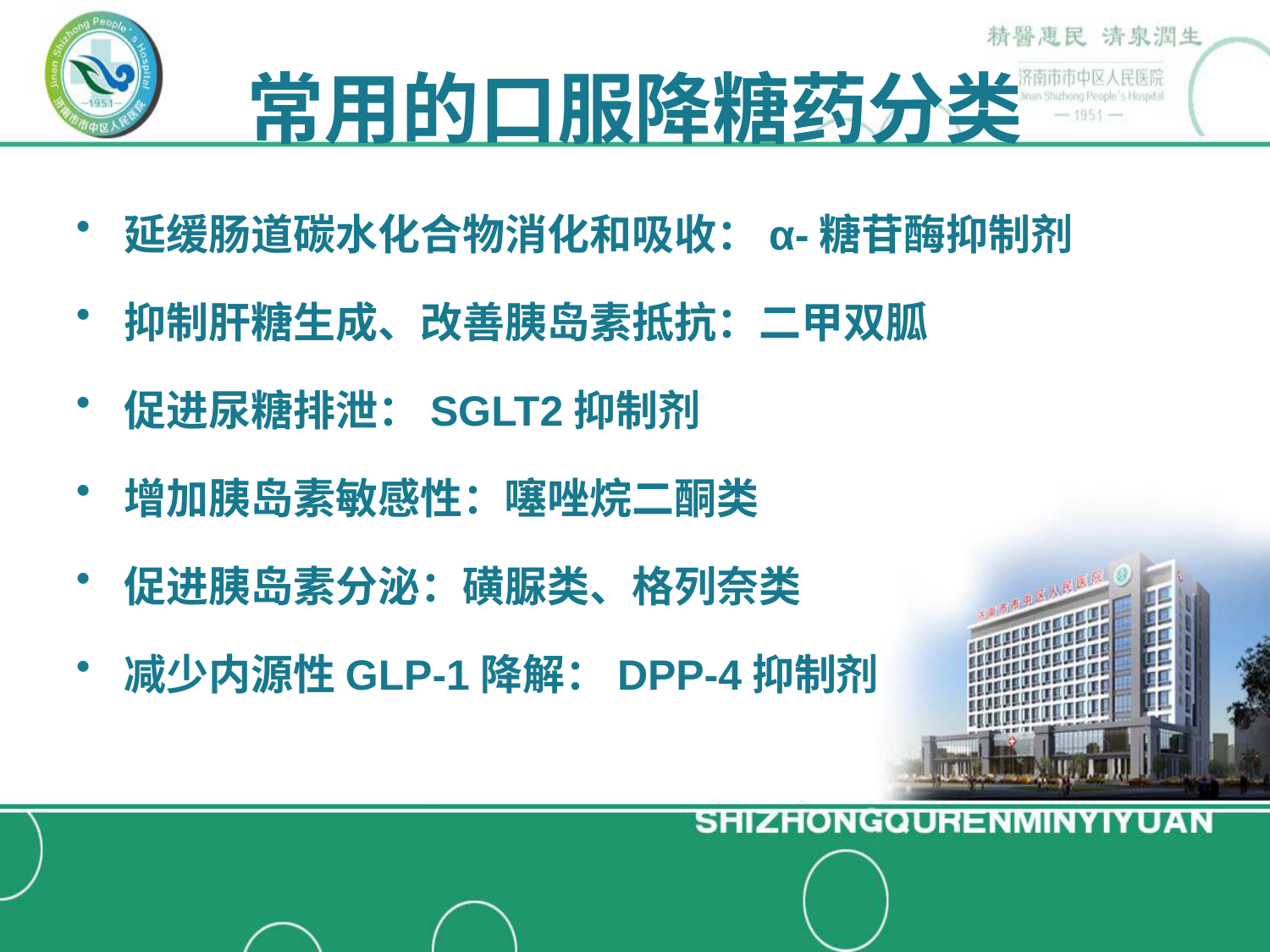

# 常用的口服降糖药分类

延缓肠道碳水化合物消化和吸收：α-糖苷酶抑制剂

抑制肝糖生成、改善胰岛素抵抗：二甲双胍

促进尿糖排泄：SGLT2抑制剂

增加胰岛素敏感性：噻唑烷二酮类

促进胰岛素分泌：磺脲类、格列奈类

减少内源性GLP-1降解：DPP-4抑制剂